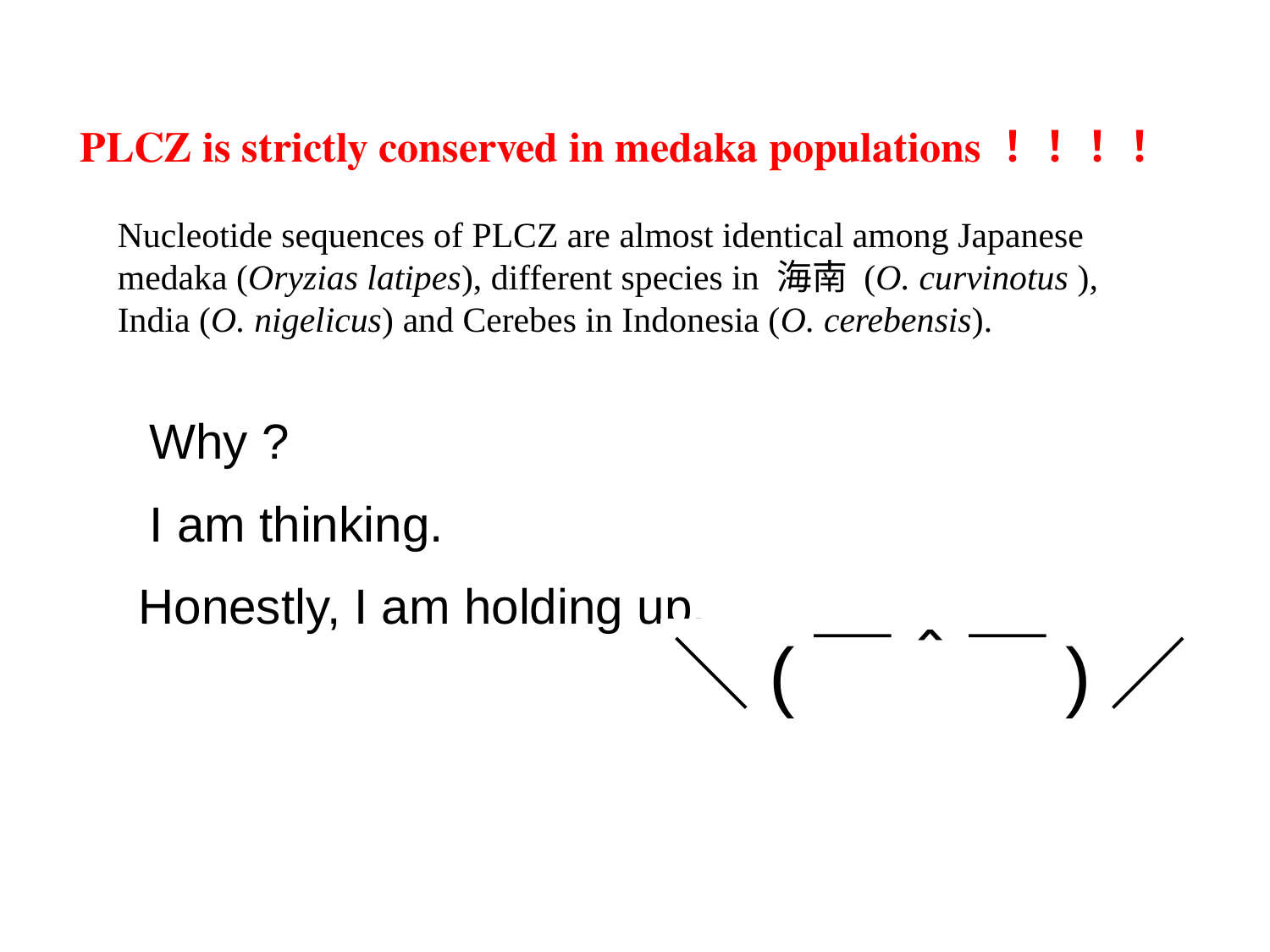

PLCZ is strictly conserved in medaka populations！！！！
Nucleotide sequences of PLCZ are almost identical among Japanese medaka (Oryzias latipes), different species in 海南 (O. curvinotus ), India (O. nigelicus) and Cerebes in Indonesia (O. cerebensis).
Why ?
I am thinking.
Honestly, I am holding up.
＼(￣＾￣)／